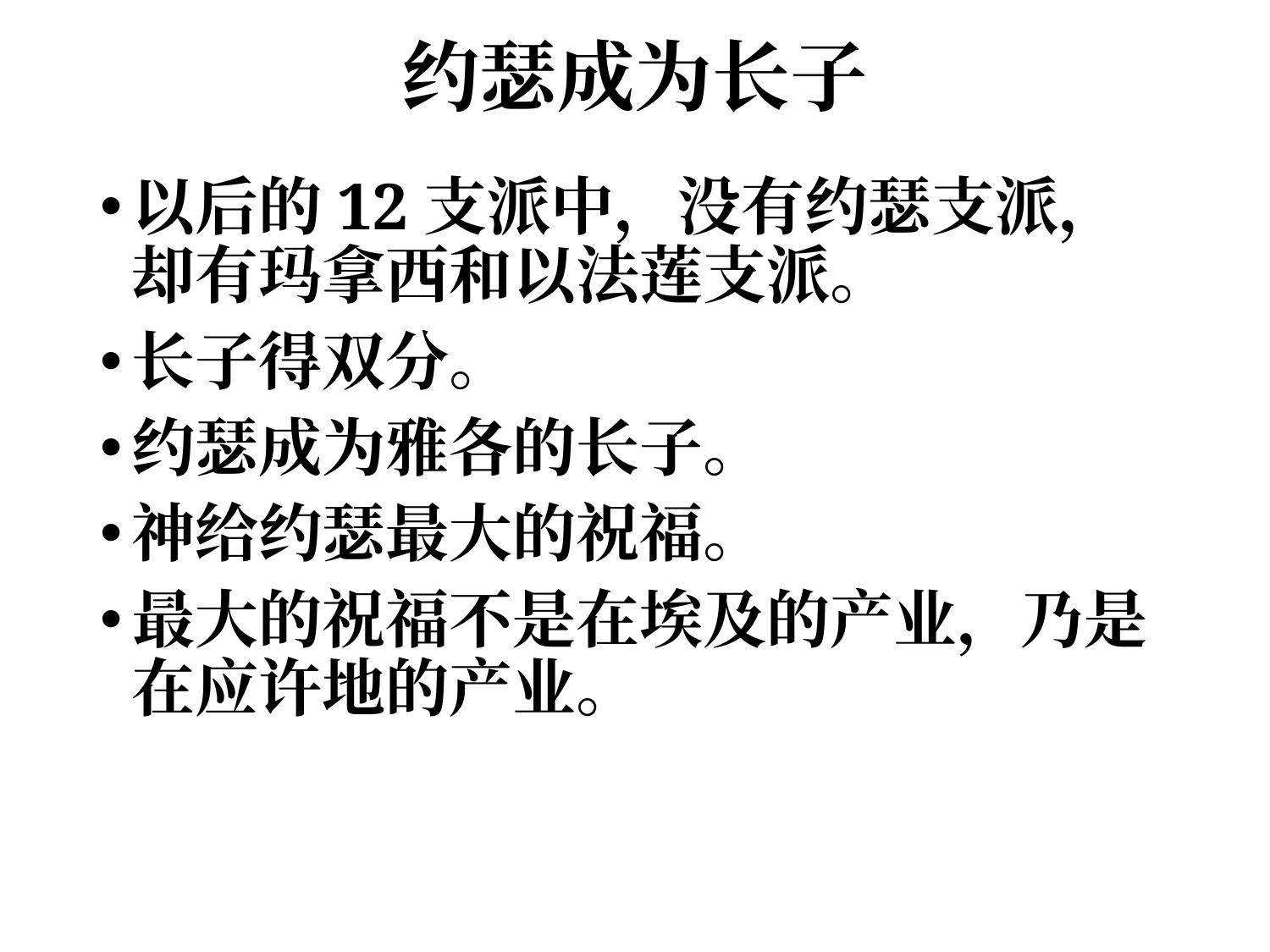

# 约瑟成为长子
以后的12支派中，没有约瑟支派，却有玛拿西和以法莲支派。
长子得双分。
约瑟成为雅各的长子。
神给约瑟最大的祝福。
最大的祝福不是在埃及的产业，乃是在应许地的产业。